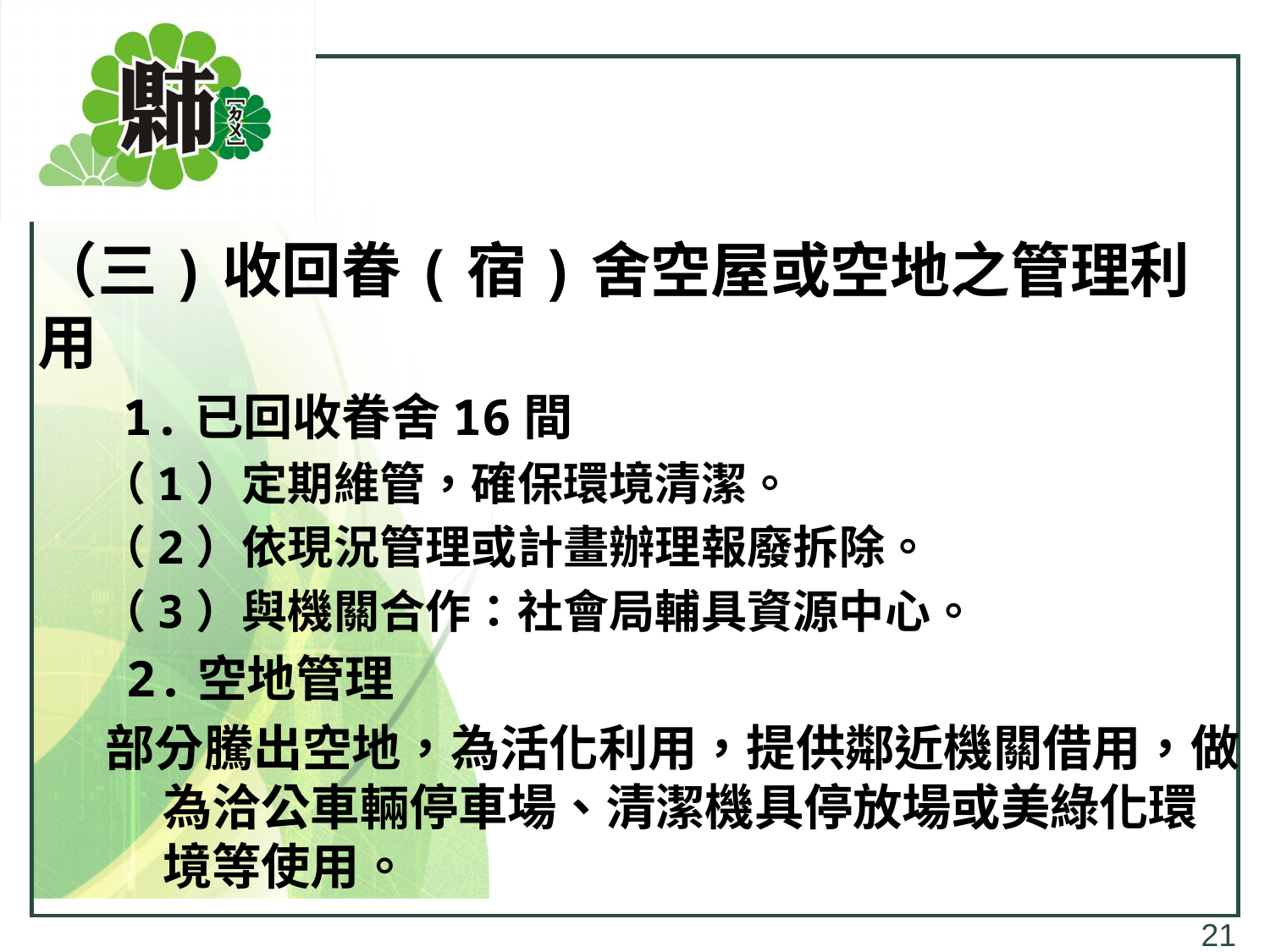

（三)收回眷(宿)舍空屋或空地之管理利用
    1.已回收眷舍16間
     （1）定期維管，確保環境清潔。
     （2）依現況管理或計畫辦理報廢拆除。
     （3）與機關合作：社會局輔具資源中心。
   2.空地管理
     部分騰出空地，為活化利用，提供鄰近機關借用，做為洽公車輛停車場、清潔機具停放場或美綠化環境等使用。